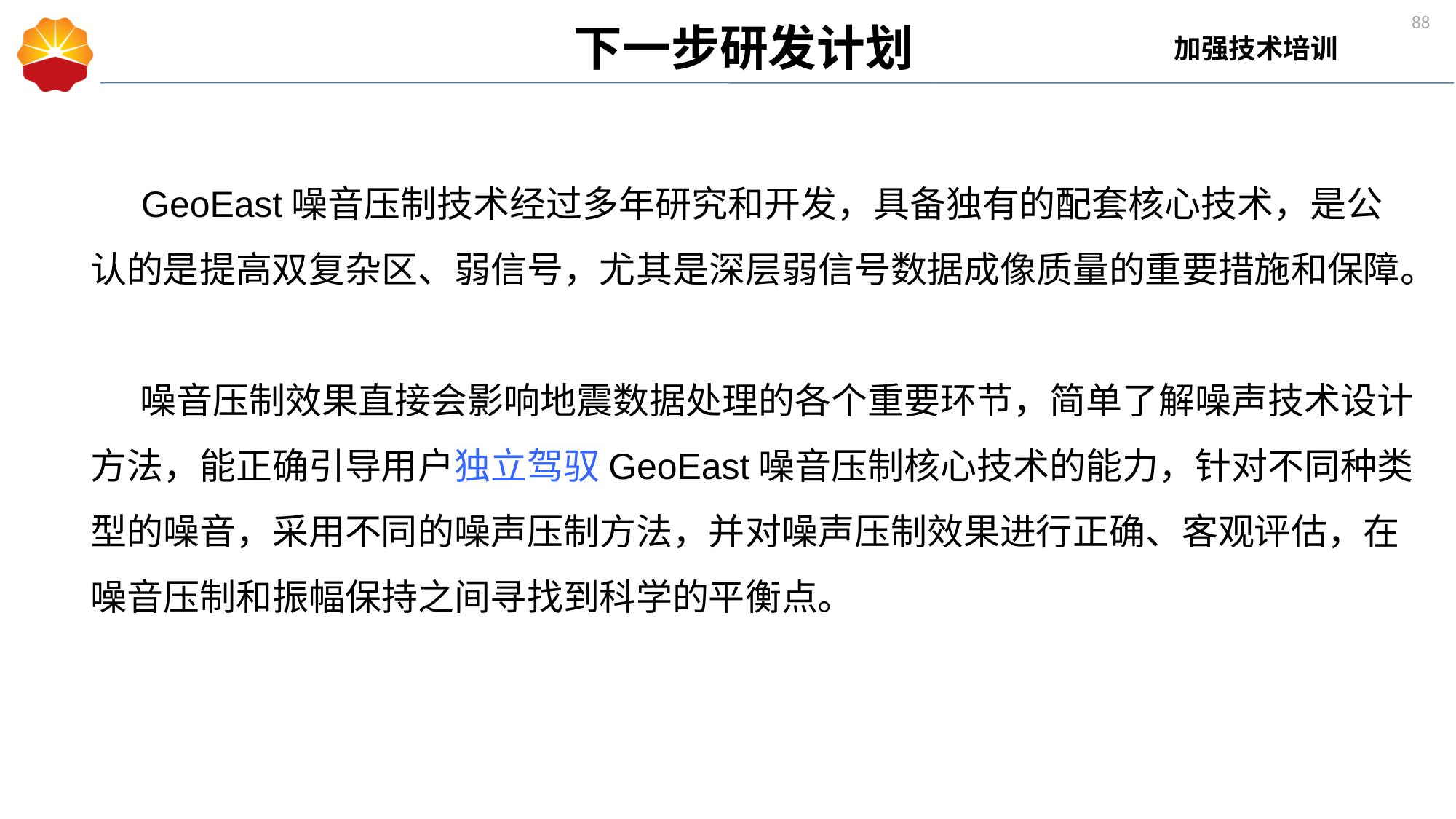

下一步研发计划
加强技术培训
     GeoEast噪音压制技术经过多年研究和开发，具备独有的配套核心技术，是公认的是提高双复杂区、弱信号，尤其是深层弱信号数据成像质量的重要措施和保障。

     噪音压制效果直接会影响地震数据处理的各个重要环节，简单了解噪声技术设计方法，能正确引导用户独立驾驭GeoEast噪音压制核心技术的能力，针对不同种类型的噪音，采用不同的噪声压制方法，并对噪声压制效果进行正确、客观评估，在噪音压制和振幅保持之间寻找到科学的平衡点。